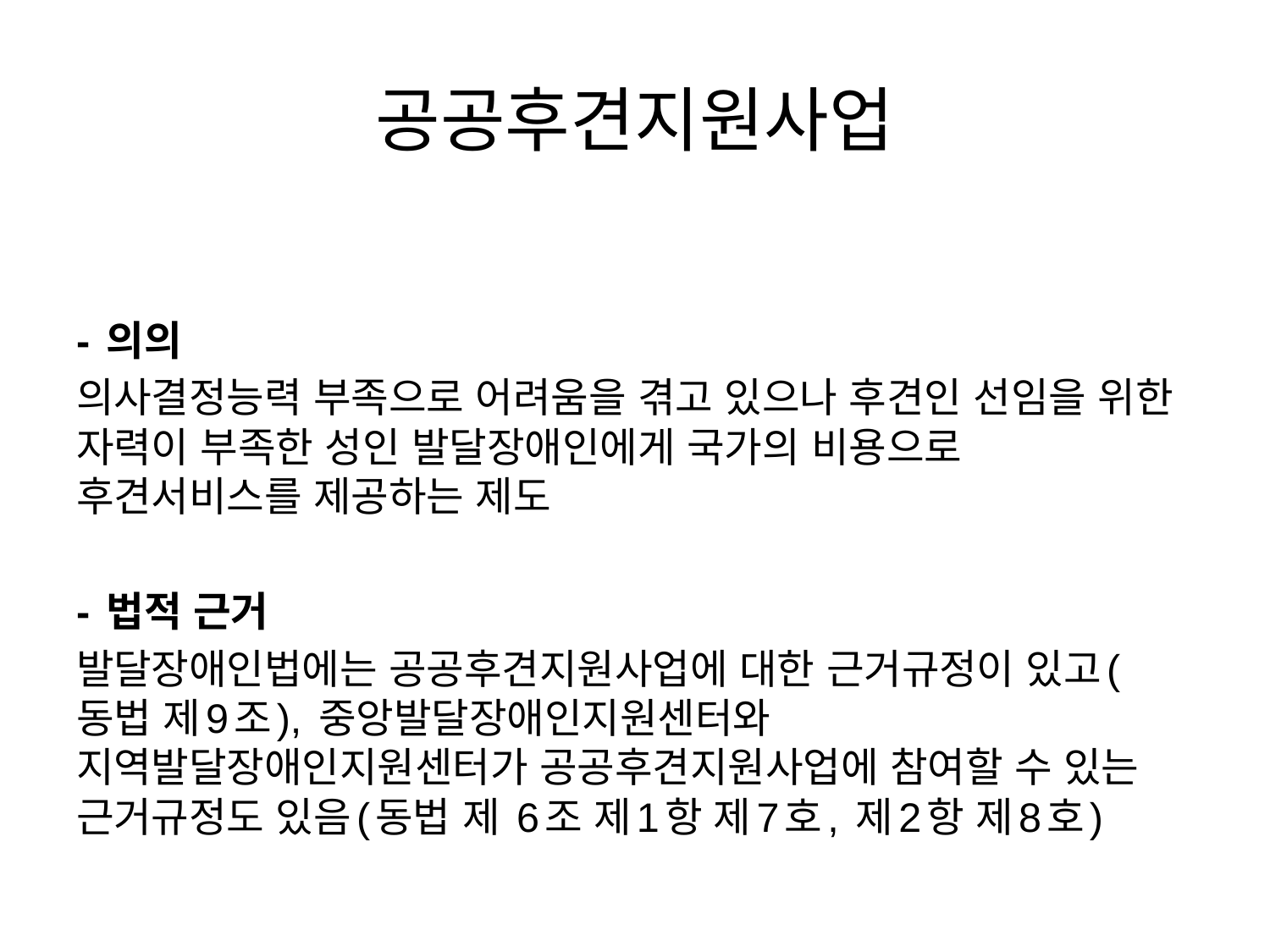

# 공공후견지원사업

- 의의
의사결정능력 부족으로 어려움을 겪고 있으나 후견인 선임을 위한 자력이 부족한 성인 발달장애인에게 국가의 비용으로 후견서비스를 제공하는 제도

- 법적 근거
발달장애인법에는 공공후견지원사업에 대한 근거규정이 있고(동법 제9조), 중앙발달장애인지원센터와 지역발달장애인지원센터가 공공후견지원사업에 참여할 수 있는 근거규정도 있음(동법 제 6조 제1항 제7호, 제2항 제8호)